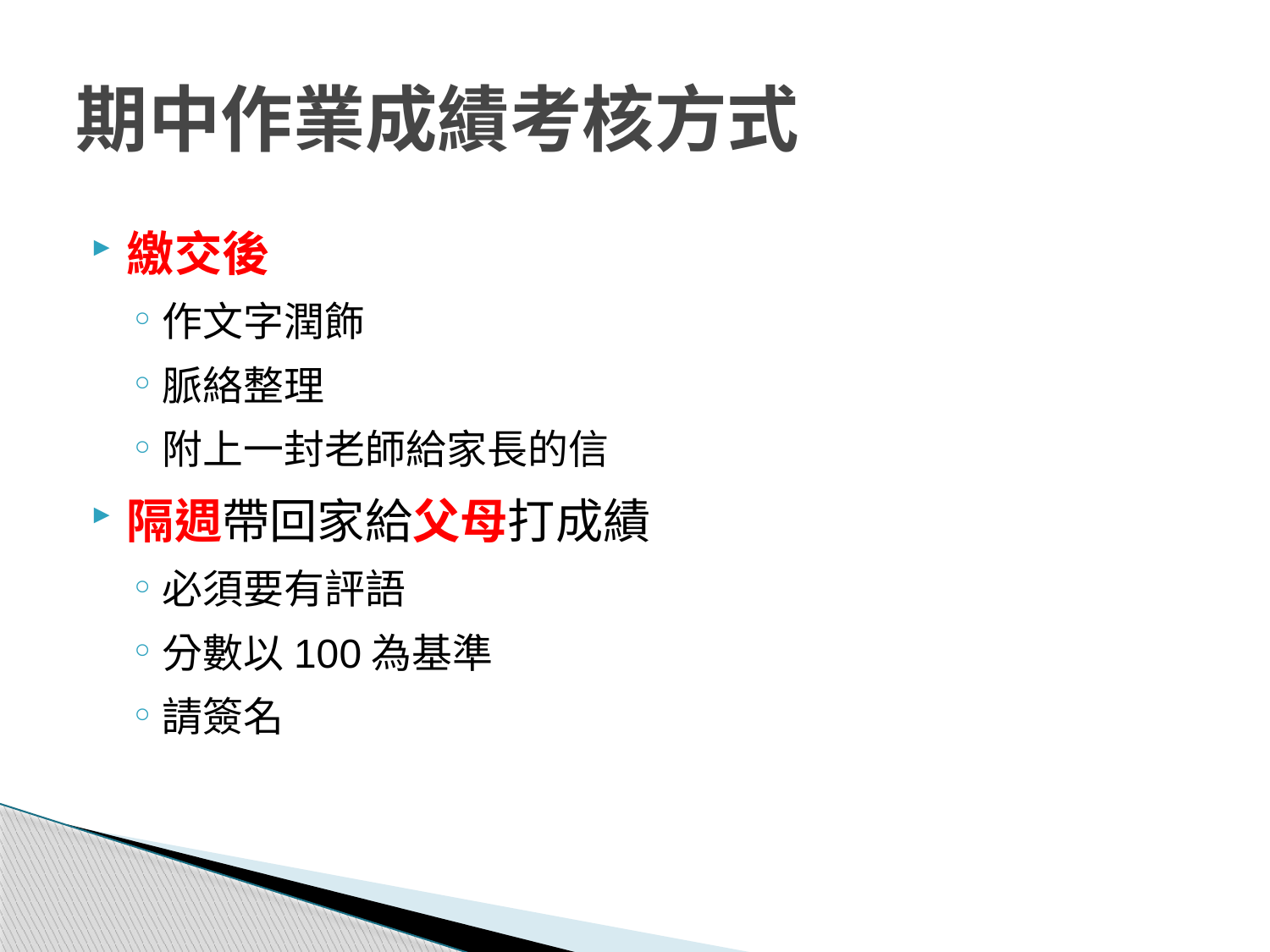

# 期中作業成績考核方式
繳交後
作文字潤飾
脈絡整理
附上一封老師給家長的信
隔週帶回家給父母打成績
必須要有評語
分數以100為基準
請簽名